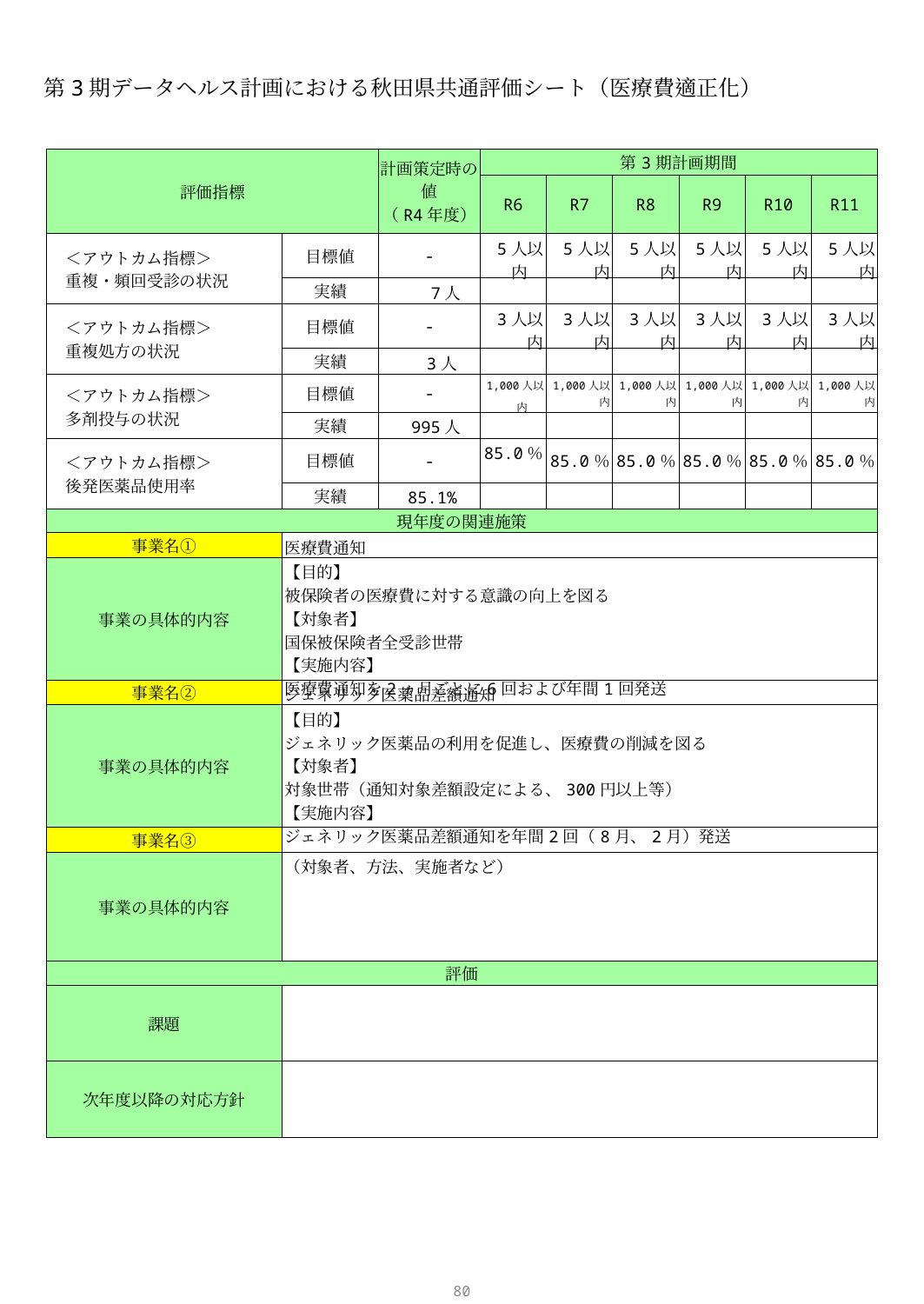

第3期データヘルス計画における秋田県共通評価シート（医療費適正化）
| 評価指標 |  | 計画策定時の値 （R4年度） | 第3期計画期間 |  |  |  |  |  |
| --- | --- | --- | --- | --- | --- | --- | --- | --- |
|  |  |  | R6 | R7 | R8 | R9 | R10 | R11 |
| ＜アウトカム指標＞ 重複・頻回受診の状況 | 目標値 | - | 5人以内 | 5人以内 | 5人以内 | 5人以内 | 5人以内 | 5人以内 |
|  | 実績 | 7人 |  |  |  |  |  |  |
| ＜アウトカム指標＞ 重複処方の状況 | 目標値 | - | 3人以内 | 3人以内 | 3人以内 | 3人以内 | 3人以内 | 3人以内 |
|  | 実績 | 3人 |  |  |  |  |  |  |
| ＜アウトカム指標＞ 多剤投与の状況 | 目標値 | - | 1,000人以内 | 1,000人以内 | 1,000人以内 | 1,000人以内 | 1,000人以内 | 1,000人以内 |
|  | 実績 | 995人 |  |  |  |  |  |  |
| ＜アウトカム指標＞ 後発医薬品使用率 | 目標値 | - | 85.0％ | 85.0％ | 85.0％ | 85.0％ | 85.0％ | 85.0％ |
|  | 実績 | 85.1% |  |  |  |  |  |  |
| 現年度の関連施策 |  |  |  |  |  |  |  |  |
| 事業名① | 医療費通知 |  |  |  |  |  |  |  |
| 事業の具体的内容 | 【目的】 被保険者の医療費に対する意識の向上を図る 【対象者】 国保被保険者全受診世帯 【実施内容】 医療費通知を2ヵ月ごとに6回および年間1回発送 |  |  |  |  |  |  |  |
| 事業名② | ジェネリック医薬品差額通知 |  |  |  |  |  |  |  |
| 事業の具体的内容 | 【目的】 ジェネリック医薬品の利用を促進し、医療費の削減を図る 【対象者】 対象世帯（通知対象差額設定による、300円以上等） 【実施内容】　 ジェネリック医薬品差額通知を年間2回（8月、2月）発送 |  |  |  |  |  |  |  |
| 事業名③ |  |  |  |  |  |  |  |  |
| 事業の具体的内容 | （対象者、方法、実施者など） |  |  |  |  |  |  |  |
| 評価 |  |  |  |  |  |  |  |  |
| 課題 |  |  |  |  |  |  |  |  |
| 次年度以降の対応方針 |  |  |  |  |  |  |  |  |
80